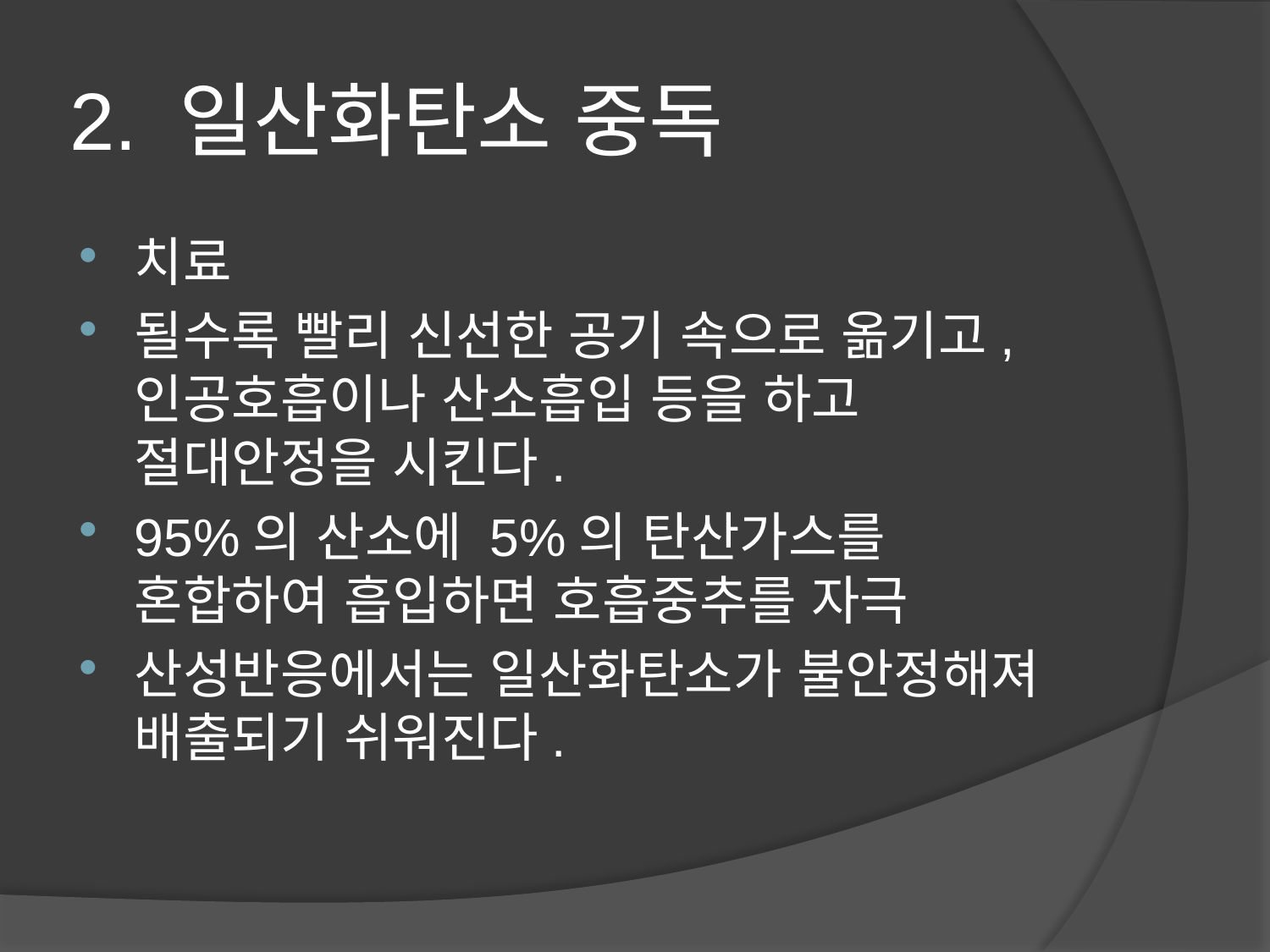

# 2. 일산화탄소 중독
치료
될수록 빨리 신선한 공기 속으로 옮기고, 인공호흡이나 산소흡입 등을 하고 절대안정을 시킨다.
95%의 산소에 5%의 탄산가스를 혼합하여 흡입하면 호흡중추를 자극
산성반응에서는 일산화탄소가 불안정해져 배출되기 쉬워진다.